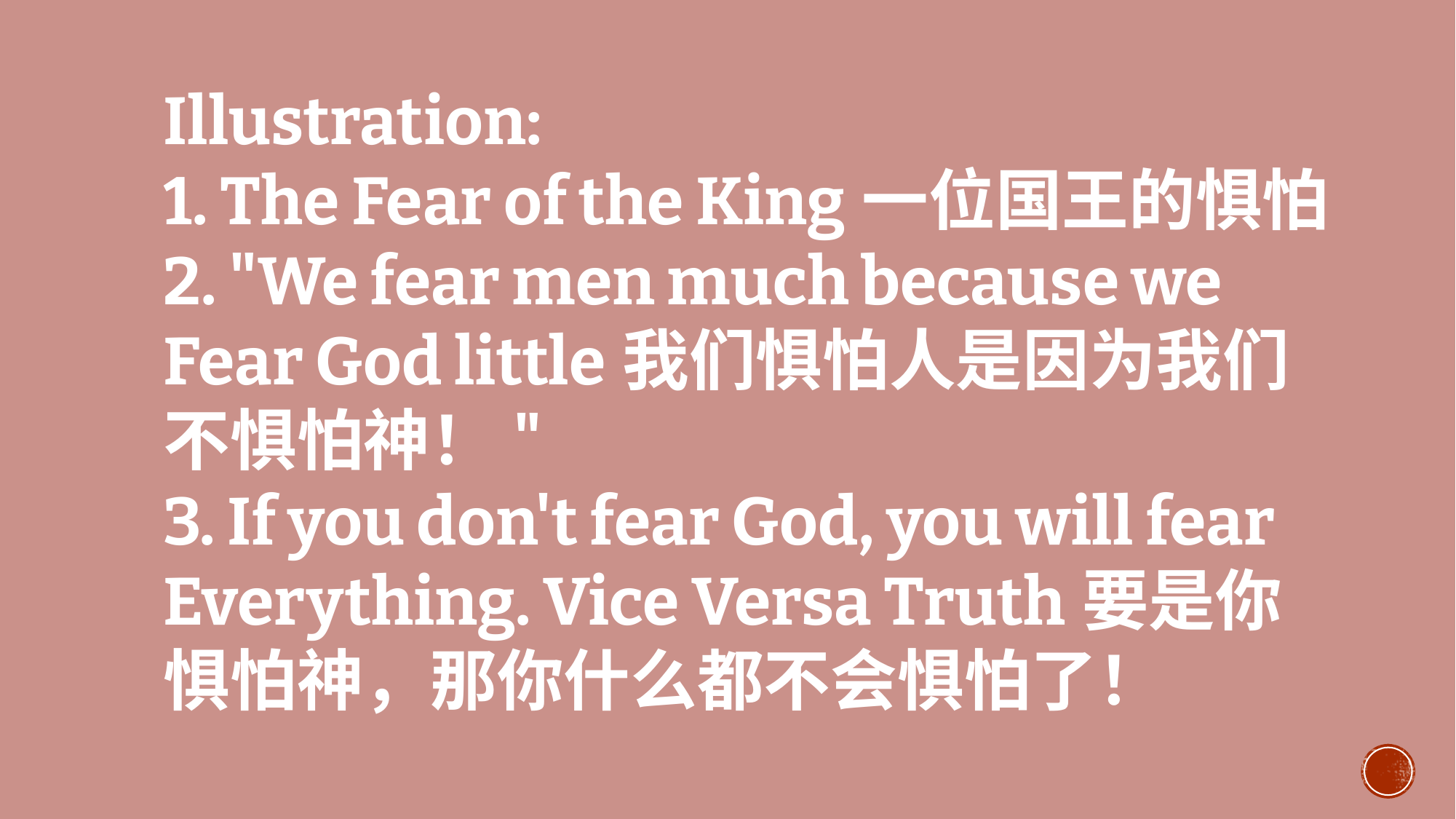

Illustration:
1. The Fear of the King一位国王的惧怕
2. "We fear men much because we
Fear God little我们惧怕人是因为我们
不惧怕神！"
3. If you don't fear God, you will fear
Everything. Vice Versa Truth要是你
惧怕神，那你什么都不会惧怕了！